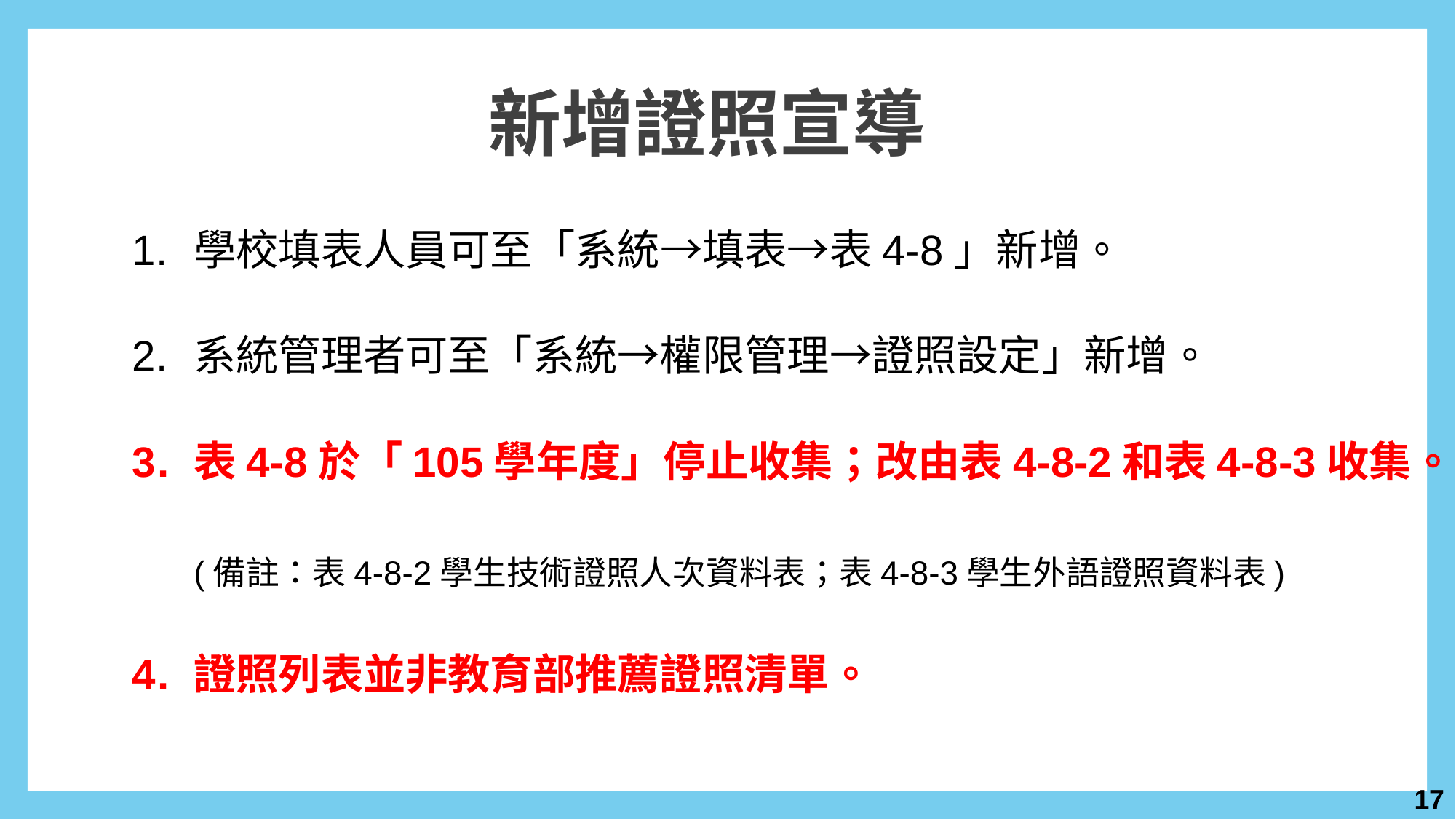

# 新增證照宣導
學校填表人員可至「系統→填表→表4-8」新增。
系統管理者可至「系統→權限管理→證照設定」新增。
表4-8於「105學年度」停止收集；改由表4-8-2和表4-8-3收集。(備註：表4-8-2學生技術證照人次資料表；表4-8-3學生外語證照資料表)
證照列表並非教育部推薦證照清單。

17